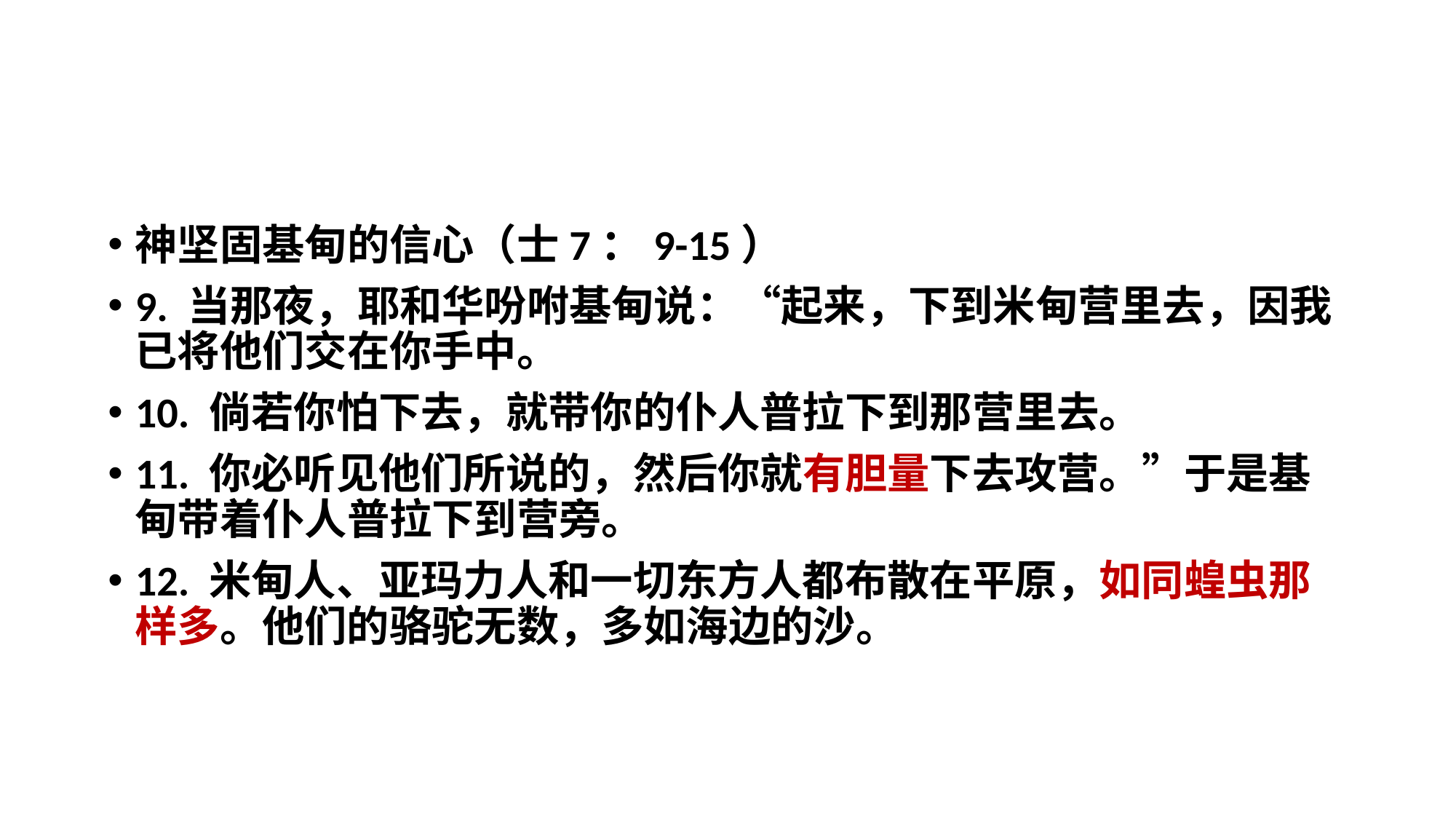

神坚固基甸的信心（士7：9-15）
9. 当那夜，耶和华吩咐基甸说：“起来，下到米甸营里去，因我已将他们交在你手中。
10. 倘若你怕下去，就带你的仆人普拉下到那营里去。
11. 你必听见他们所说的，然后你就有胆量下去攻营。”于是基甸带着仆人普拉下到营旁。
12. 米甸人、亚玛力人和一切东方人都布散在平原，如同蝗虫那样多。他们的骆驼无数，多如海边的沙。